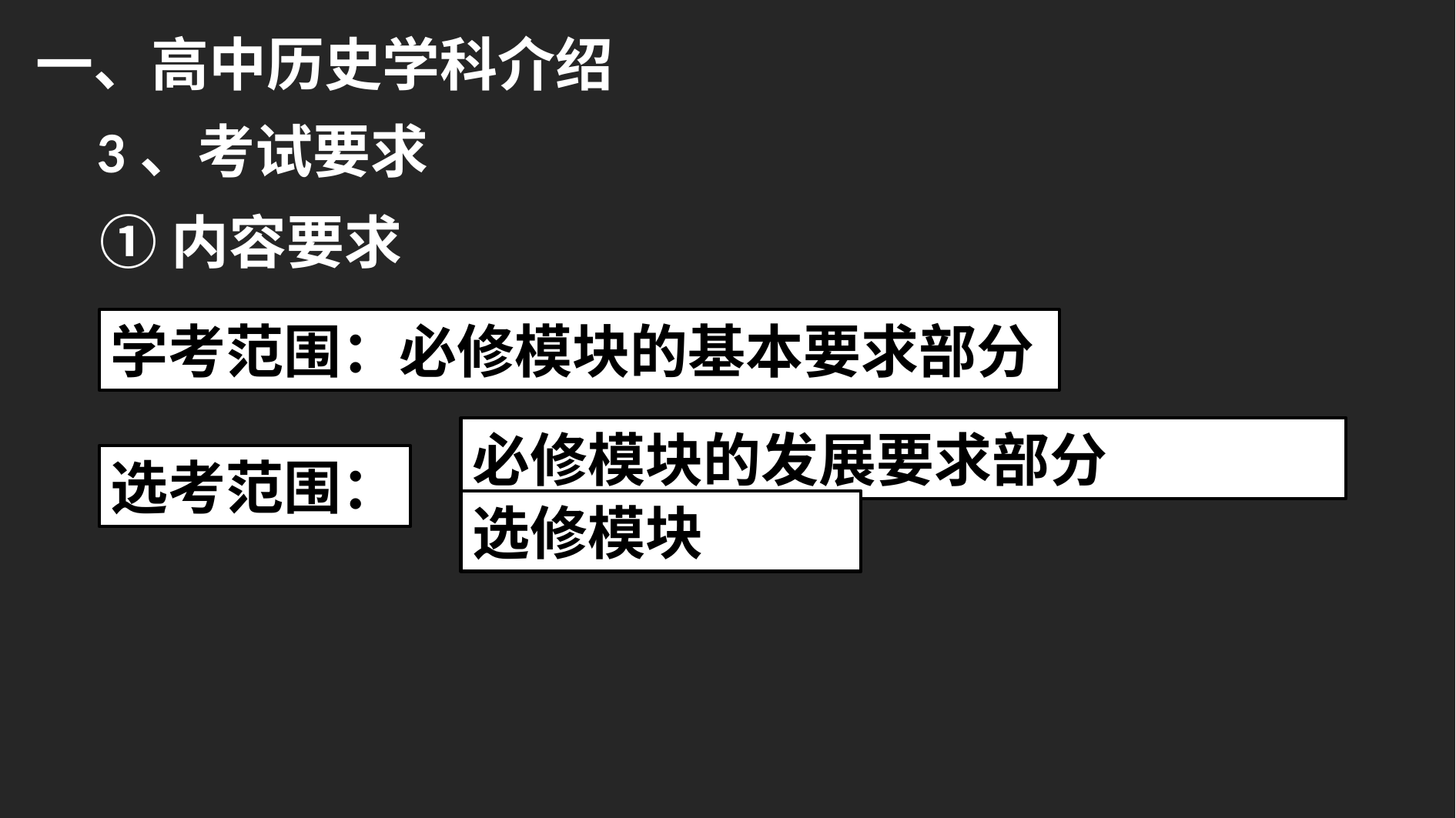

一、高中历史学科介绍
3、考试要求
①内容要求
学考范围：必修模块的基本要求部分
必修模块的发展要求部分
选考范围：
选修模块